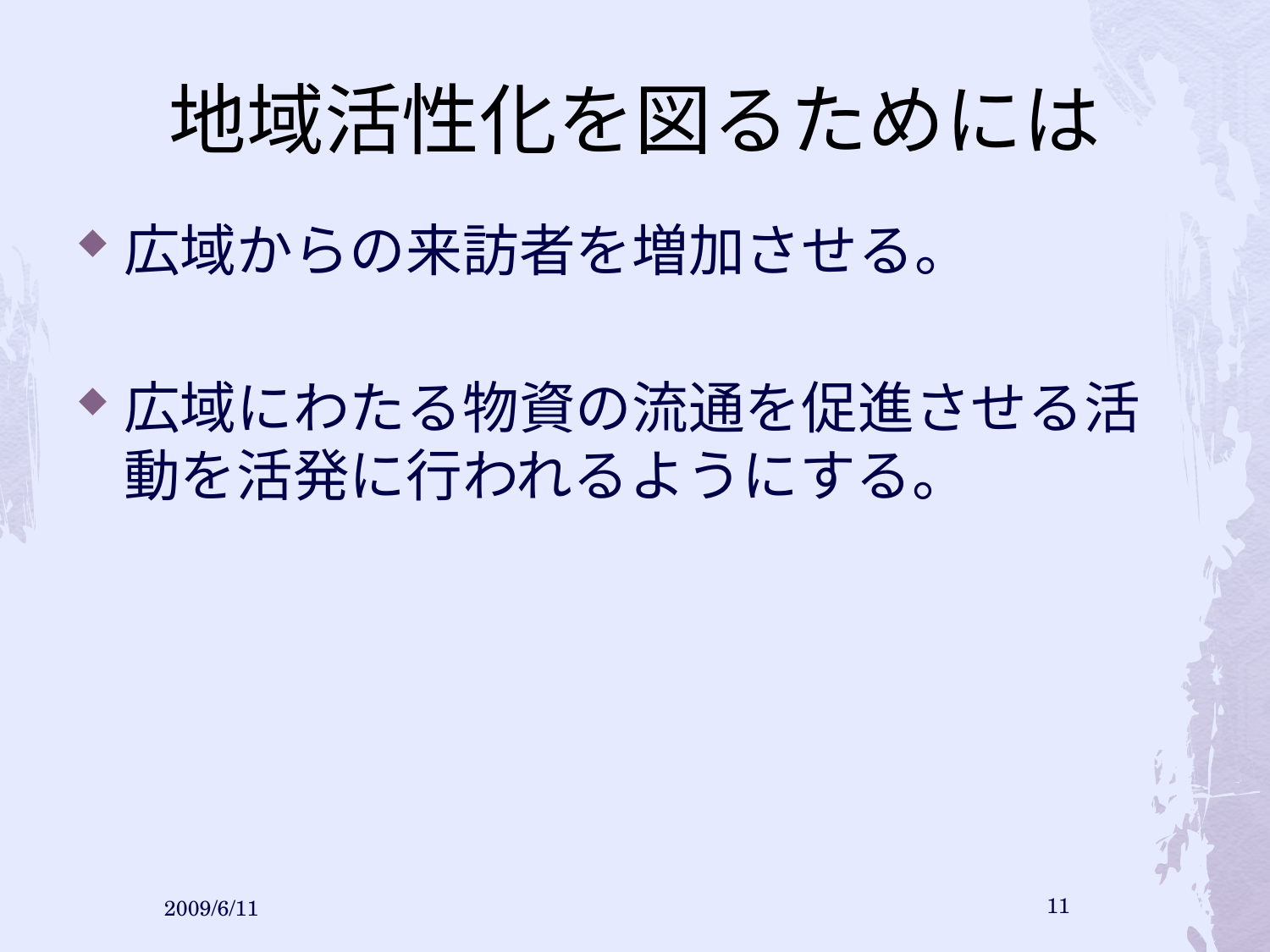

# 地域活性化を図るためには
広域からの来訪者を増加させる。

広域にわたる物資の流通を促進させる活動を活発に行われるようにする。
2009/6/11
11